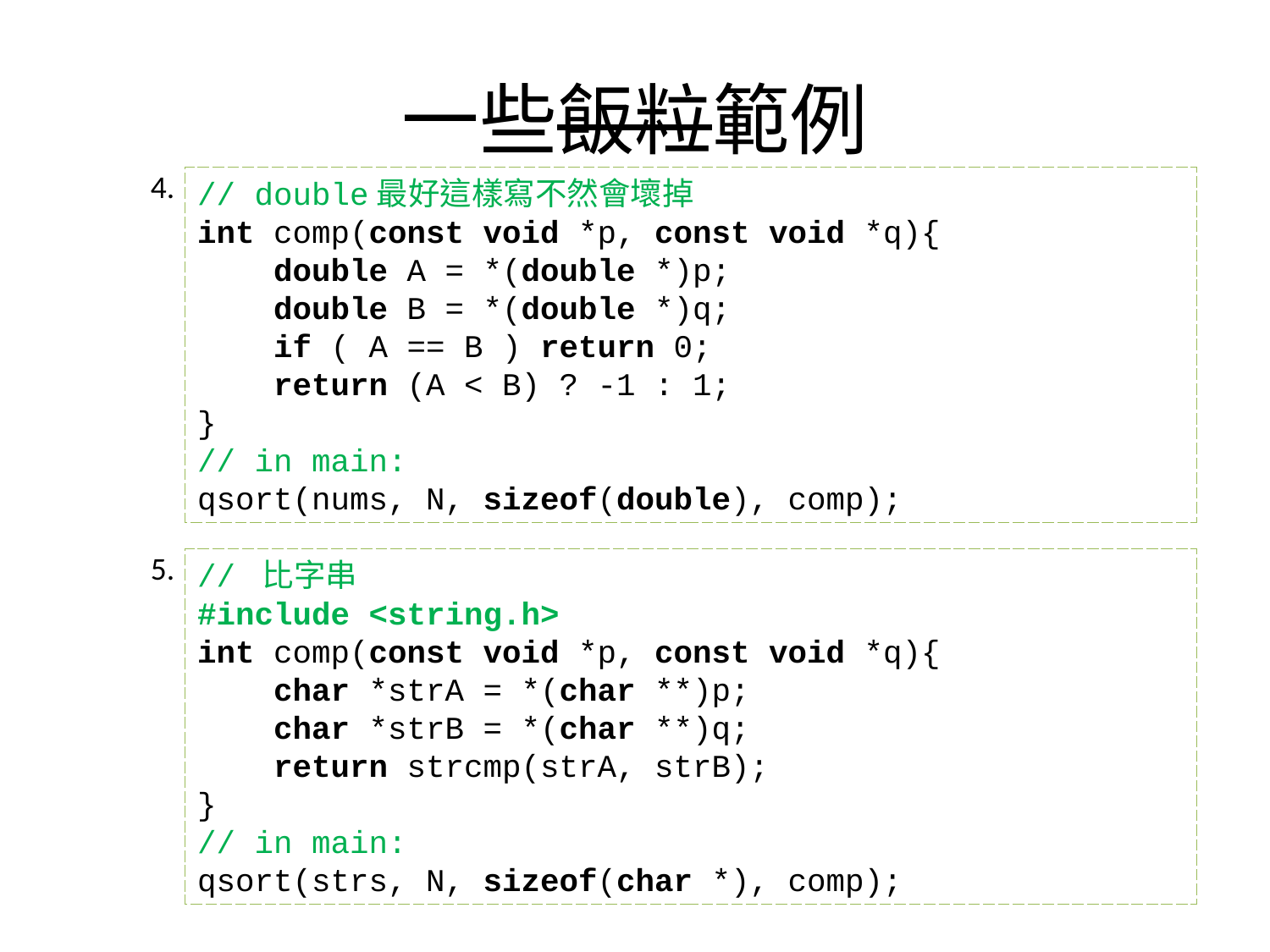

# 一些飯粒範例
4.
// double最好這樣寫不然會壞掉
int comp(const void *p, const void *q){
    double A = *(double *)p;
    double B = *(double *)q;
    if ( A == B ) return 0;
    return (A < B) ? -1 : 1;
}
// in main:
qsort(nums, N, sizeof(double), comp);
5.
// 比字串
#include <string.h>
int comp(const void *p, const void *q){
    char *strA = *(char **)p;
    char *strB = *(char **)q;
    return strcmp(strA, strB);
}
// in main:
qsort(strs, N, sizeof(char *), comp);